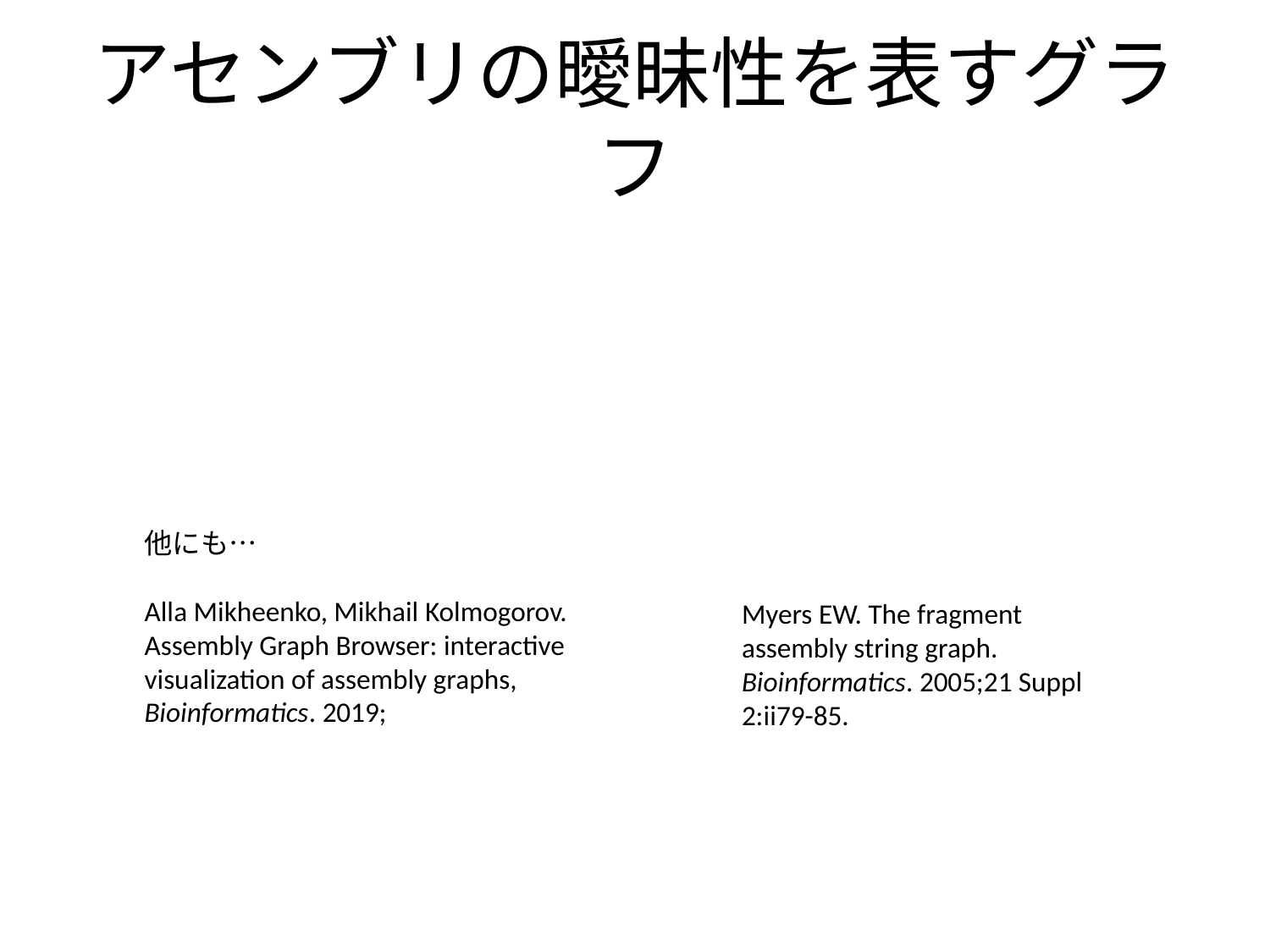

# アセンブリの曖昧性を表すグラフ
他にも…

Alla Mikheenko, Mikhail Kolmogorov.
Assembly Graph Browser: interactive visualization of assembly graphs,
Bioinformatics. 2019;
Myers EW. The fragment assembly string graph. Bioinformatics. 2005;21 Suppl 2:ii79-85.